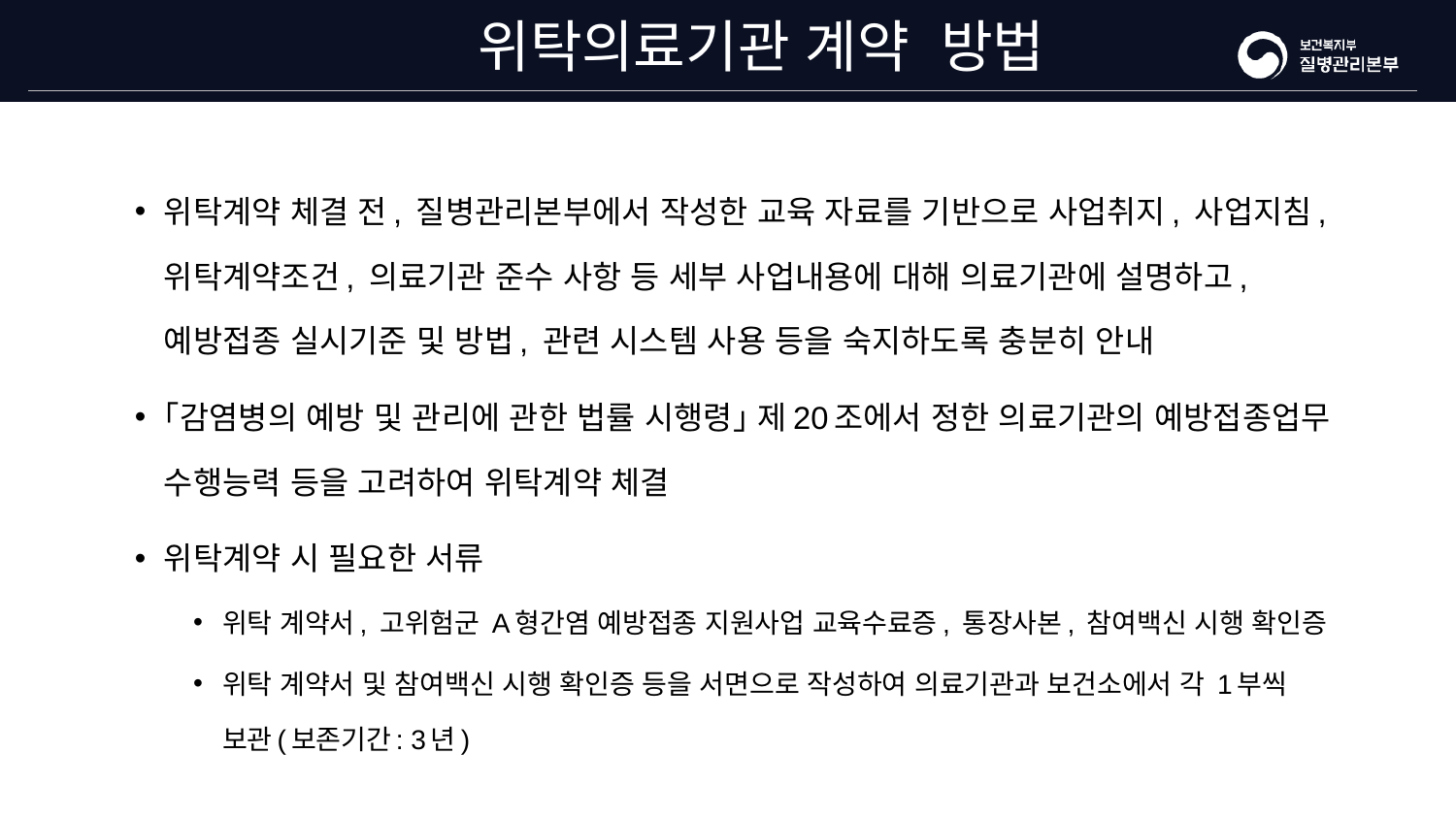

# 위탁의료기관 계약  방법
위탁계약 체결 전, 질병관리본부에서 작성한 교육 자료를 기반으로 사업취지, 사업지침, 위탁계약조건, 의료기관 준수 사항 등 세부 사업내용에 대해 의료기관에 설명하고, 예방접종 실시기준 및 방법, 관련 시스템 사용 등을 숙지하도록 충분히 안내
｢감염병의 예방 및 관리에 관한 법률 시행령｣ 제20조에서 정한 의료기관의 예방접종업무 수행능력 등을 고려하여 위탁계약 체결
위탁계약 시 필요한 서류
위탁 계약서, 고위험군 A형간염 예방접종 지원사업 교육수료증, 통장사본, 참여백신 시행 확인증
위탁 계약서 및 참여백신 시행 확인증 등을 서면으로 작성하여 의료기관과 보건소에서 각 1부씩 보관(보존기간: 3년)